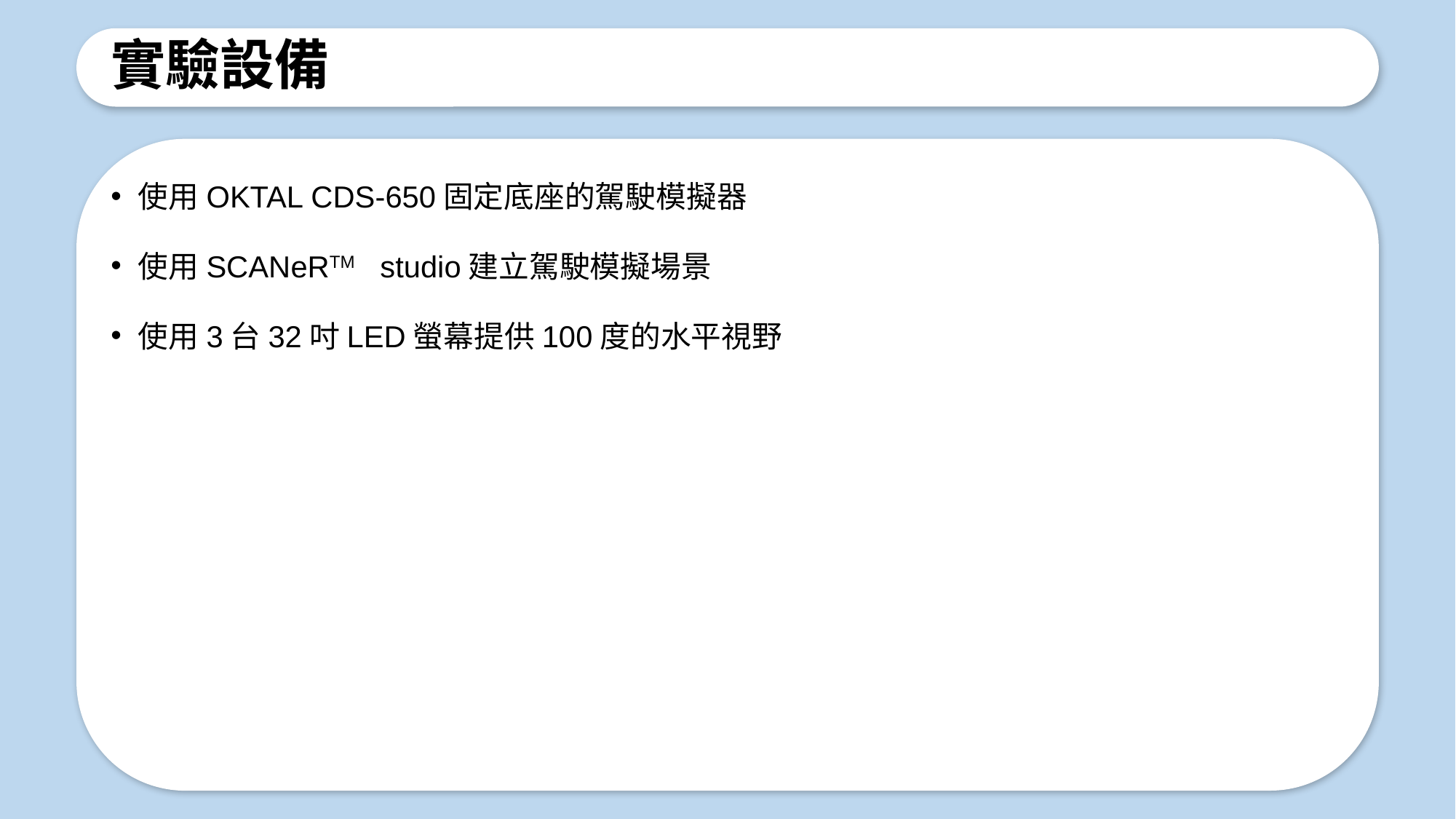

# 實驗設備
使用OKTAL CDS-650固定底座的駕駛模擬器
使用SCANeRTM   studio建立駕駛模擬場景
使用3台32吋LED螢幕提供100度的水平視野